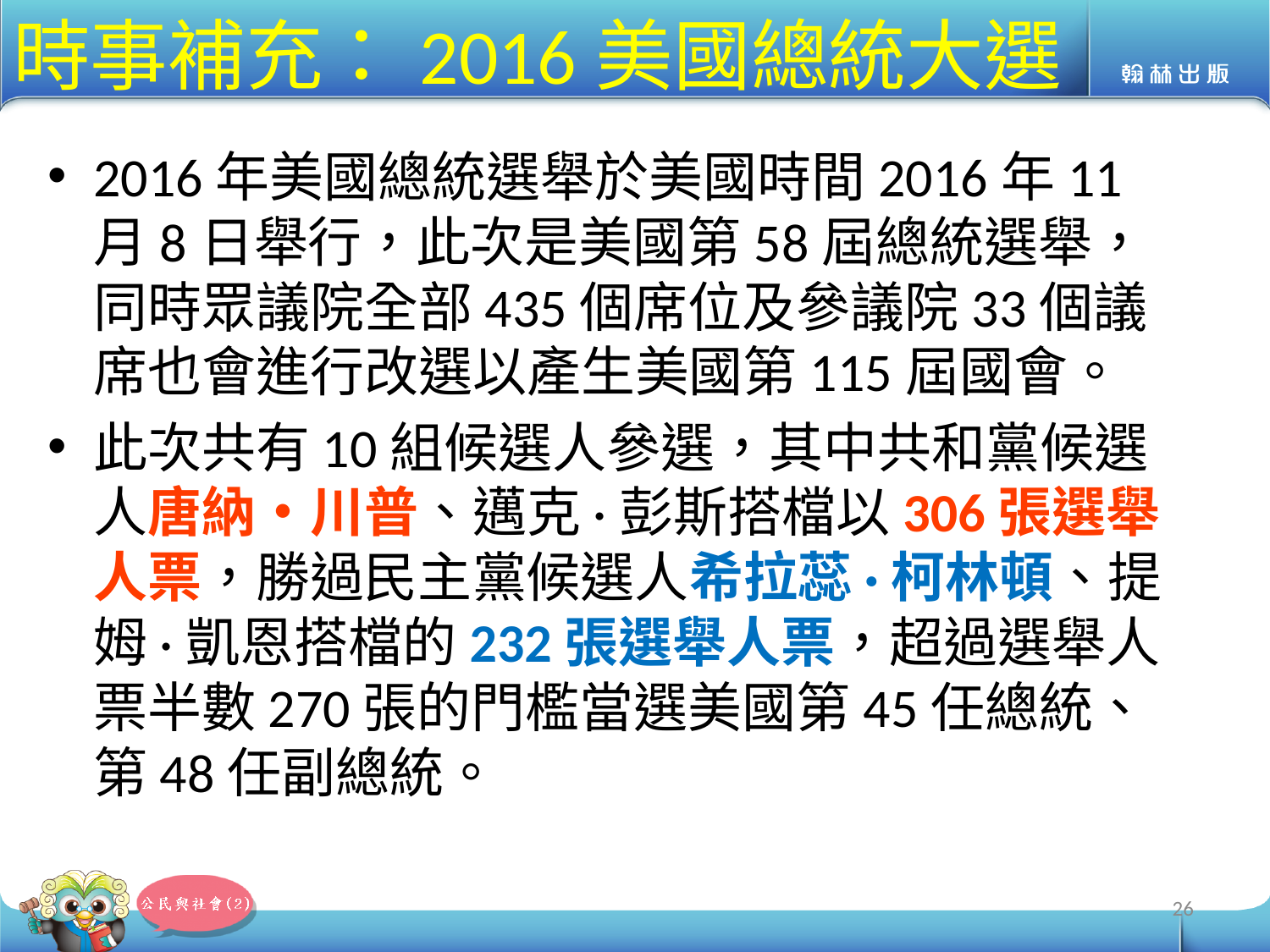

# 時事補充：2016美國總統大選
2016年美國總統選舉於美國時間2016年11月8日舉行，此次是美國第58屆總統選舉，同時眾議院全部435個席位及參議院33個議席也會進行改選以產生美國第115屆國會。
此次共有10組候選人參選，其中共和黨候選人唐納‧川普、邁克·彭斯搭檔以306張選舉人票，勝過民主黨候選人希拉蕊·柯林頓、提姆·凱恩搭檔的232張選舉人票，超過選舉人票半數270張的門檻當選美國第45任總統、第48任副總統。
26